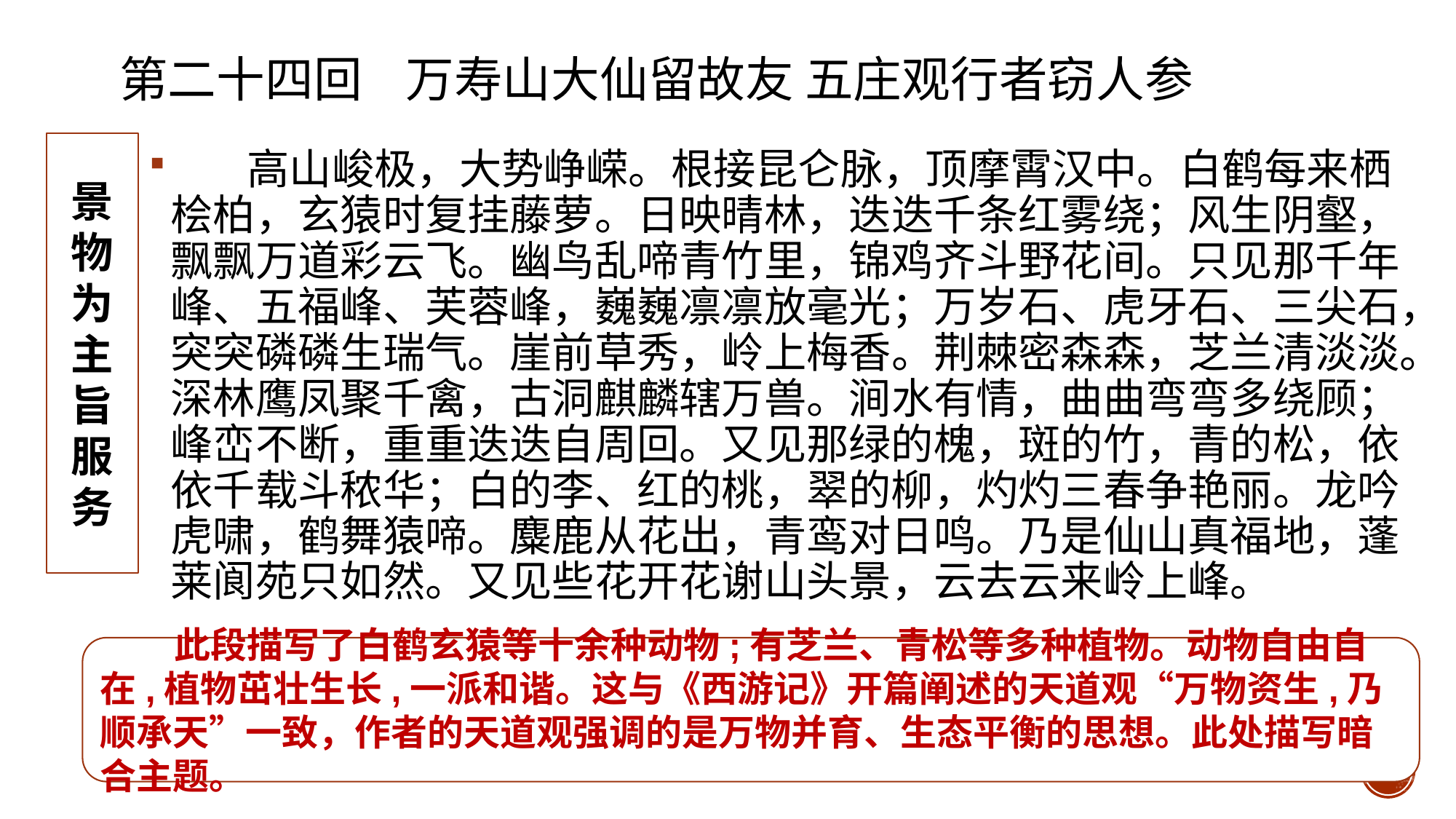

# 第二十四回    万寿山大仙留故友 五庄观行者窃人参
景
物
为
主旨服
务
       高山峻极，大势峥嵘。根接昆仑脉，顶摩霄汉中。白鹤每来栖桧柏，玄猿时复挂藤萝。日映晴林，迭迭千条红雾绕；风生阴壑，飘飘万道彩云飞。幽鸟乱啼青竹里，锦鸡齐斗野花间。只见那千年峰、五福峰、芙蓉峰，巍巍凛凛放毫光；万岁石、虎牙石、三尖石，突突磷磷生瑞气。崖前草秀，岭上梅香。荆棘密森森，芝兰清淡淡。深林鹰凤聚千禽，古洞麒麟辖万兽。涧水有情，曲曲弯弯多绕顾；峰峦不断，重重迭迭自周回。又见那绿的槐，斑的竹，青的松，依依千载斗秾华；白的李、红的桃，翠的柳，灼灼三春争艳丽。龙吟虎啸，鹤舞猿啼。麋鹿从花出，青鸾对日鸣。乃是仙山真福地，蓬莱阆苑只如然。又见些花开花谢山头景，云去云来岭上峰。
        此段描写了白鹤玄猿等十余种动物;有芝兰、青松等多种植物。动物自由自在,植物茁壮生长,一派和谐。这与《西游记》开篇阐述的天道观“万物资生,乃顺承天”一致，作者的天道观强调的是万物并育、生态平衡的思想。此处描写暗合主题。